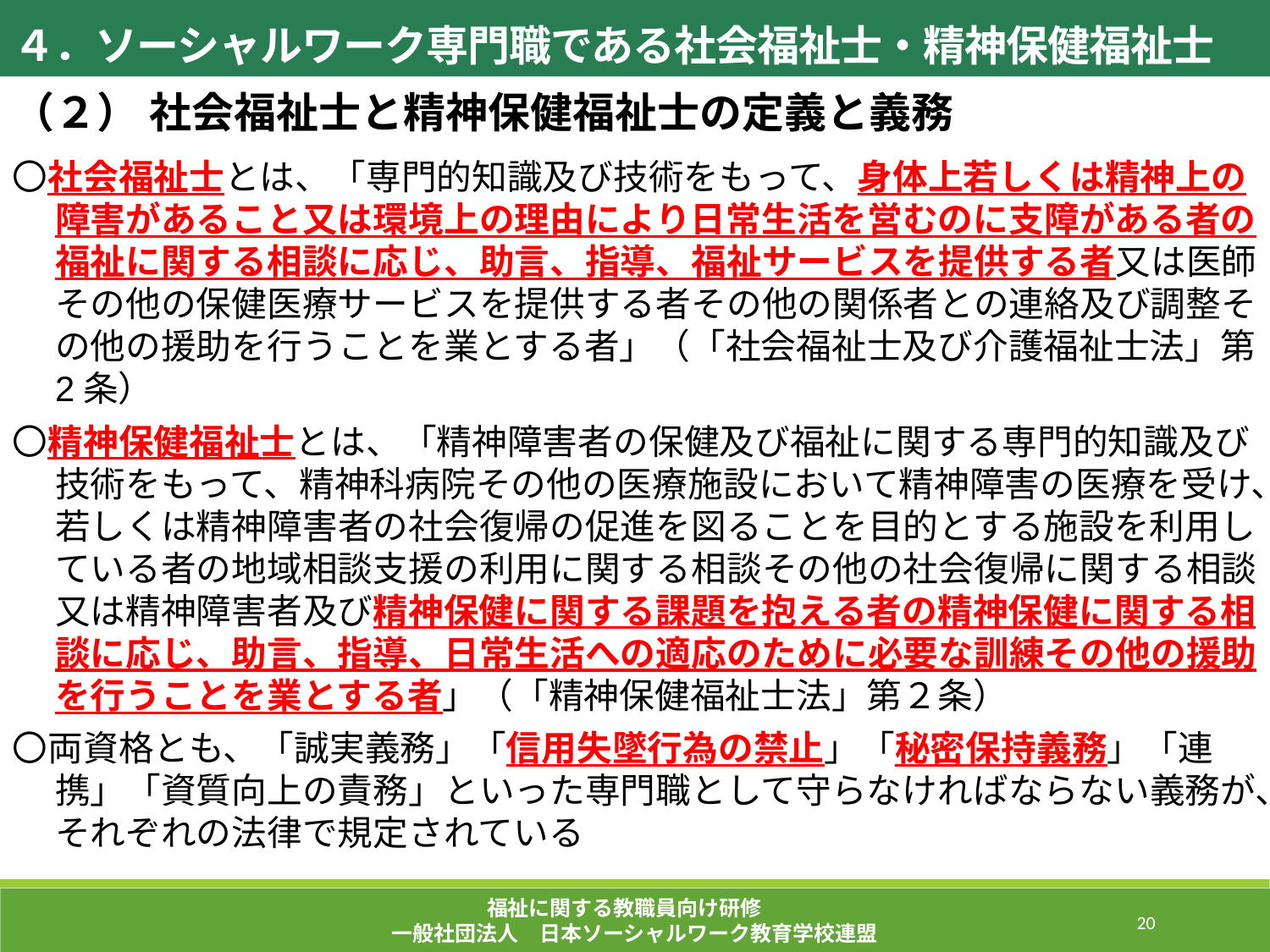

４．ソーシャルワーク専門職である社会福祉士・精神保健福祉士
（２） 社会福祉士と精神保健福祉士の定義と義務
〇社会福祉士とは、「専門的知識及び技術をもって、身体上若しくは精神上の障害があること又は環境上の理由により日常生活を営むのに支障がある者の福祉に関する相談に応じ、助言、指導、福祉サービスを提供する者又は医師その他の保健医療サービスを提供する者その他の関係者との連絡及び調整その他の援助を行うことを業とする者」（「社会福祉士及び介護福祉士法」第2条）
〇精神保健福祉士とは、「精神障害者の保健及び福祉に関する専門的知識及び技術をもって、精神科病院その他の医療施設において精神障害の医療を受け、若しくは精神障害者の社会復帰の促進を図ることを目的とする施設を利用している者の地域相談支援の利用に関する相談その他の社会復帰に関する相談又は精神障害者及び精神保健に関する課題を抱える者の精神保健に関する相談に応じ、助言、指導、日常生活への適応のために必要な訓練その他の援助を行うことを業とする者」（「精神保健福祉士法」第２条）
〇両資格とも、「誠実義務」「信用失墜行為の禁止」「秘密保持義務」「連携」「資質向上の責務」といった専門職として守らなければならない義務が、それぞれの法律で規定されている
福祉に関する教職員向け研修
一般社団法人　日本ソーシャルワーク教育学校連盟
20